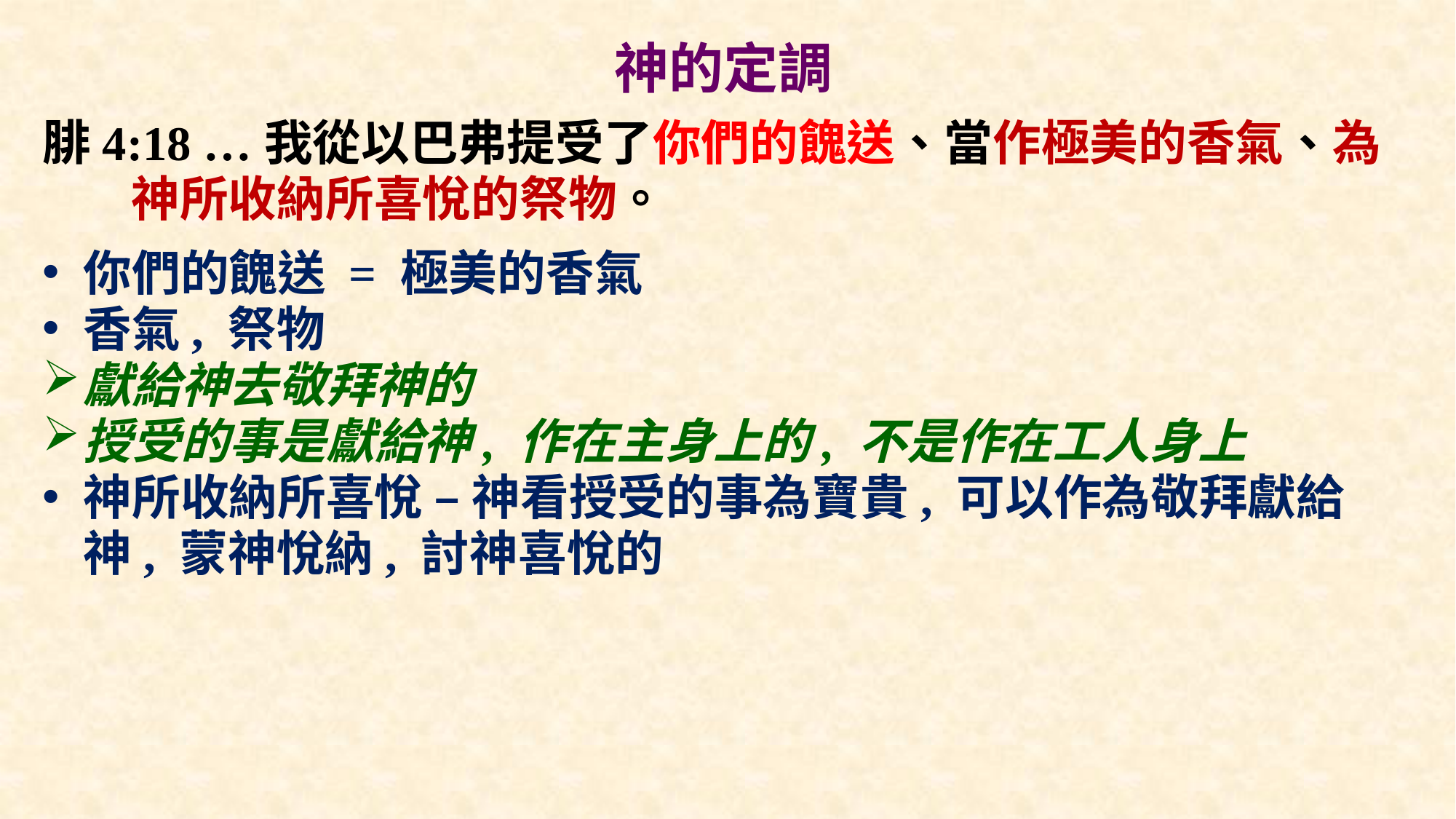

# 神的定調
腓4:18 …我從以巴弗提受了你們的餽送、當作極美的香氣、為　神所收納所喜悅的祭物。
你們的餽送 = 極美的香氣
香氣, 祭物
獻給神去敬拜神的
授受的事是獻給神, 作在主身上的, 不是作在工人身上
神所收納所喜悅 – 神看授受的事為寶貴, 可以作為敬拜獻給神, 蒙神悅納, 討神喜悅的